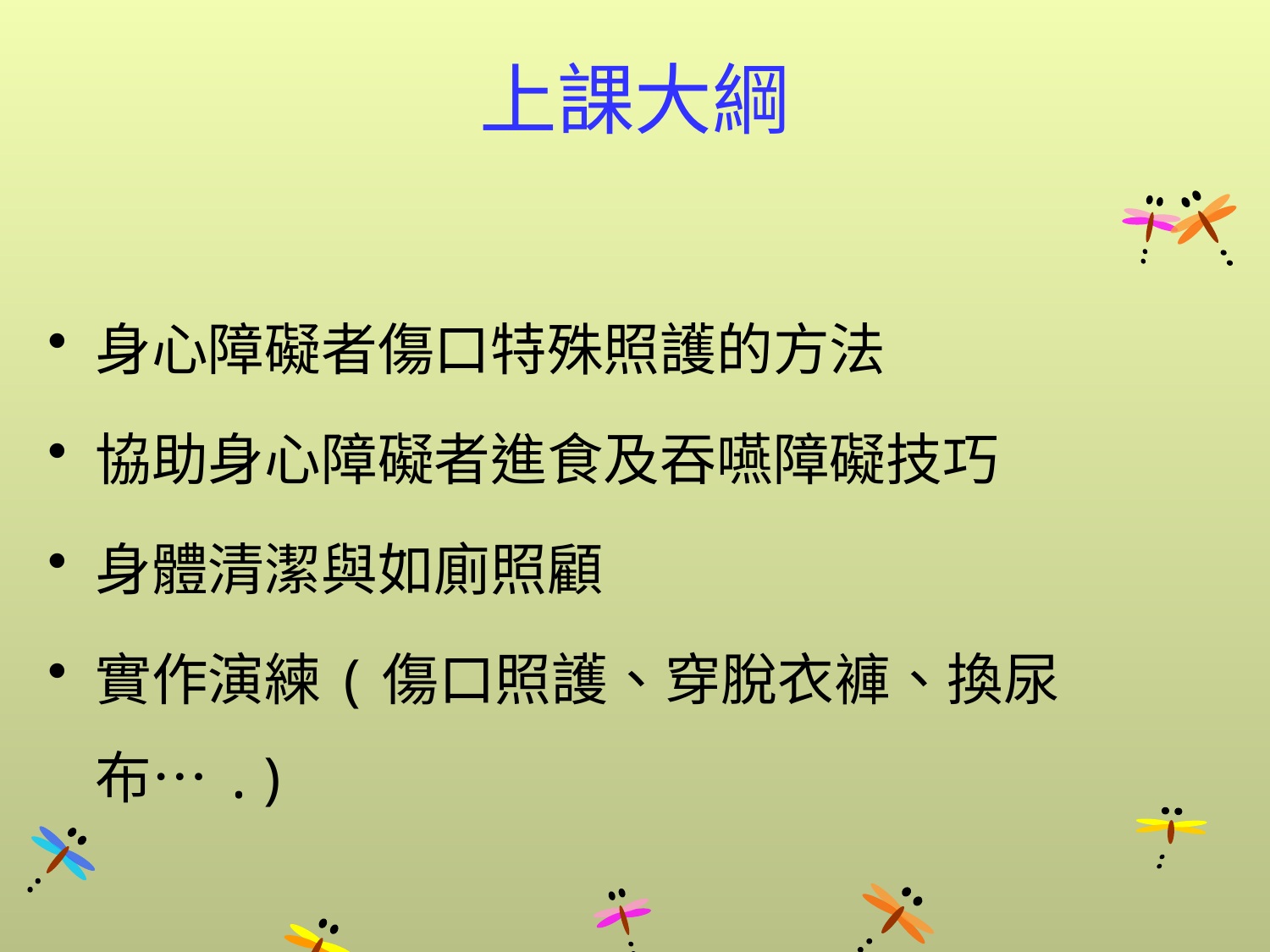

# 上課大綱
身心障礙者傷口特殊照護的方法
協助身心障礙者進食及吞嚥障礙技巧
身體清潔與如廁照顧
實作演練(傷口照護、穿脫衣褲、換尿布….)